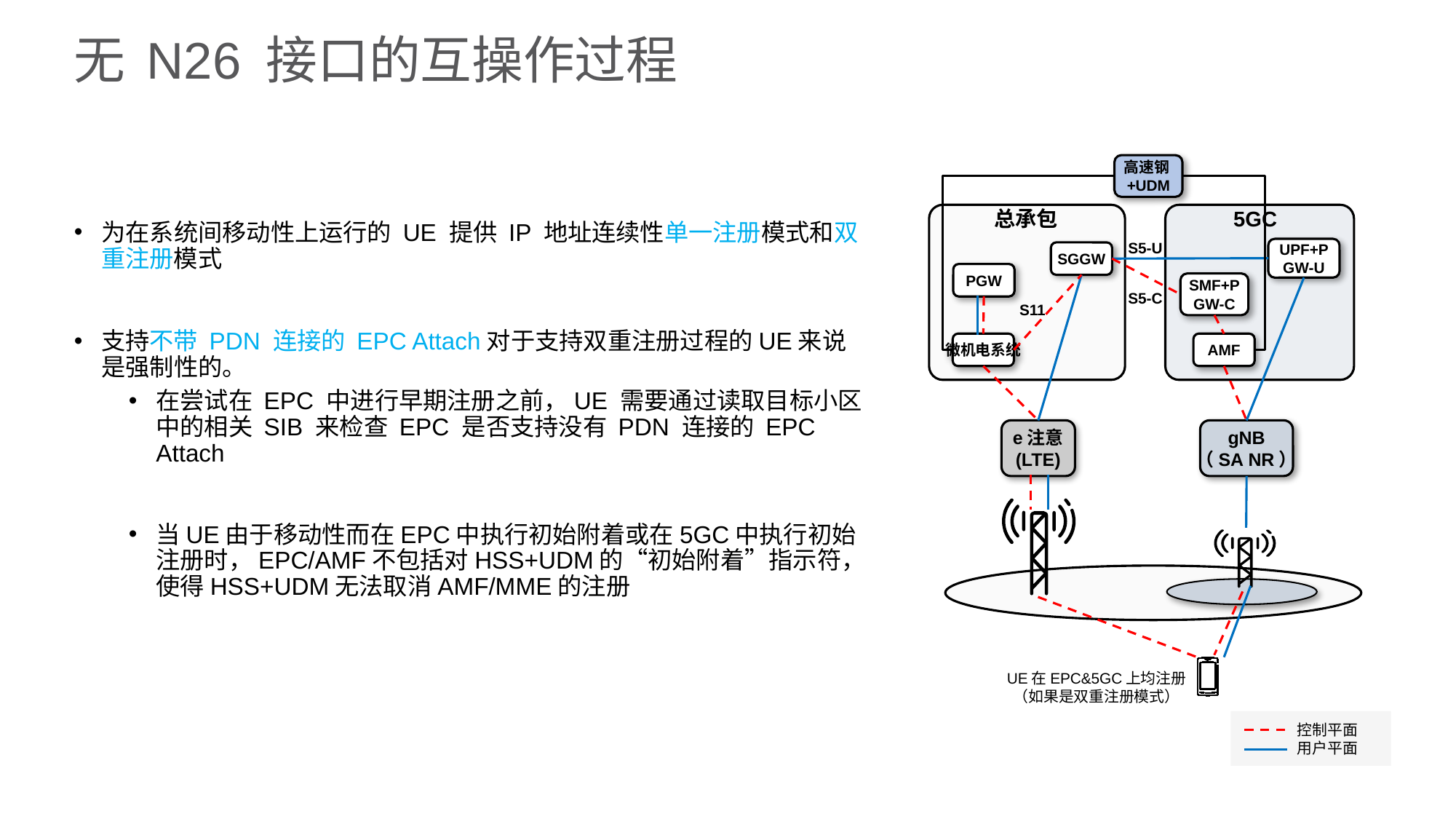

# 无 N26 接口的互操作过程
高速钢+UDM
总承包
5GC

为在系统间移动性上运行的 UE 提供 IP 地址连续性单一注册模式和双重注册模式

支持不带 PDN 连接的 EPC Attach对于支持双重注册过程的UE来说是强制性的。
在尝试在 EPC 中进行早期注册之前，UE 需要通过读取目标小区中的相关 SIB 来检查 EPC 是否支持没有 PDN 连接的 EPC Attach

当UE由于移动性而在EPC中执行初始附着或在5GC中执行初始注册时，EPC/AMF不包括对HSS+UDM的“初始附着”指示符，使得HSS+UDM无法取消AMF/MME的注册
S5-U
UPF+PGW-U
SGGW
PGW
SMF+PGW-C
S5-C
S11
微机电系统
AMF
e注意
(LTE)
gNB
（SA NR）

UE在EPC&5GC上均注册
（如果是双重注册模式）

控制平面
用户平面